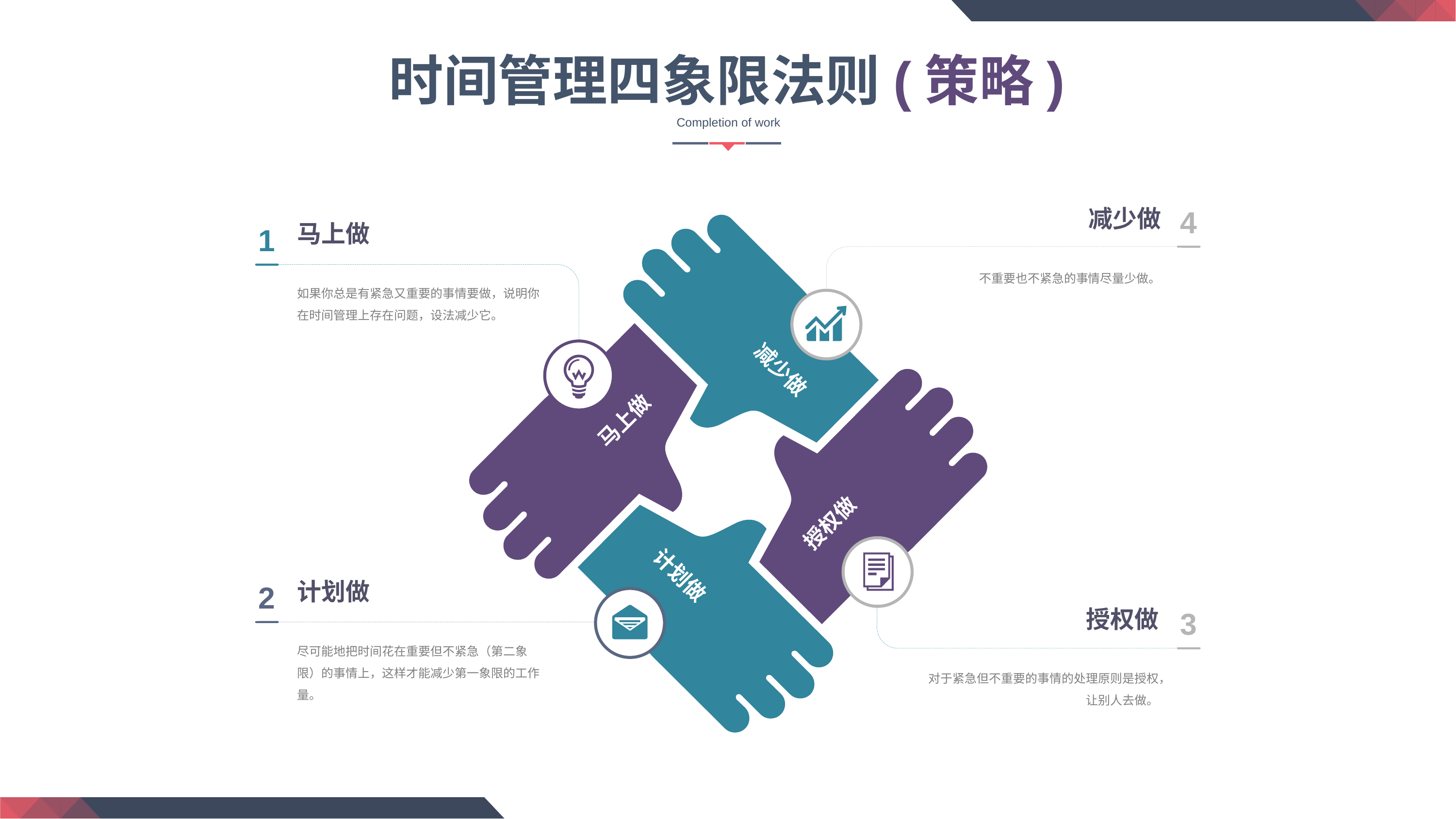

时间管理四象限法则(策略)
 Completion of work

减少做
4

马上做
1

不重要也不紧急的事情尽量少做。

如果你总是有紧急又重要的事情要做，说明你在时间管理上存在问题，设法减少它。

减少做

马上做

授权做

计划做
计划做
2

授权做

3

尽可能地把时间花在重要但不紧急（第二象限）的事情上，这样才能减少第一象限的工作量。

对于紧急但不重要的事情的处理原则是授权，让别人去做。